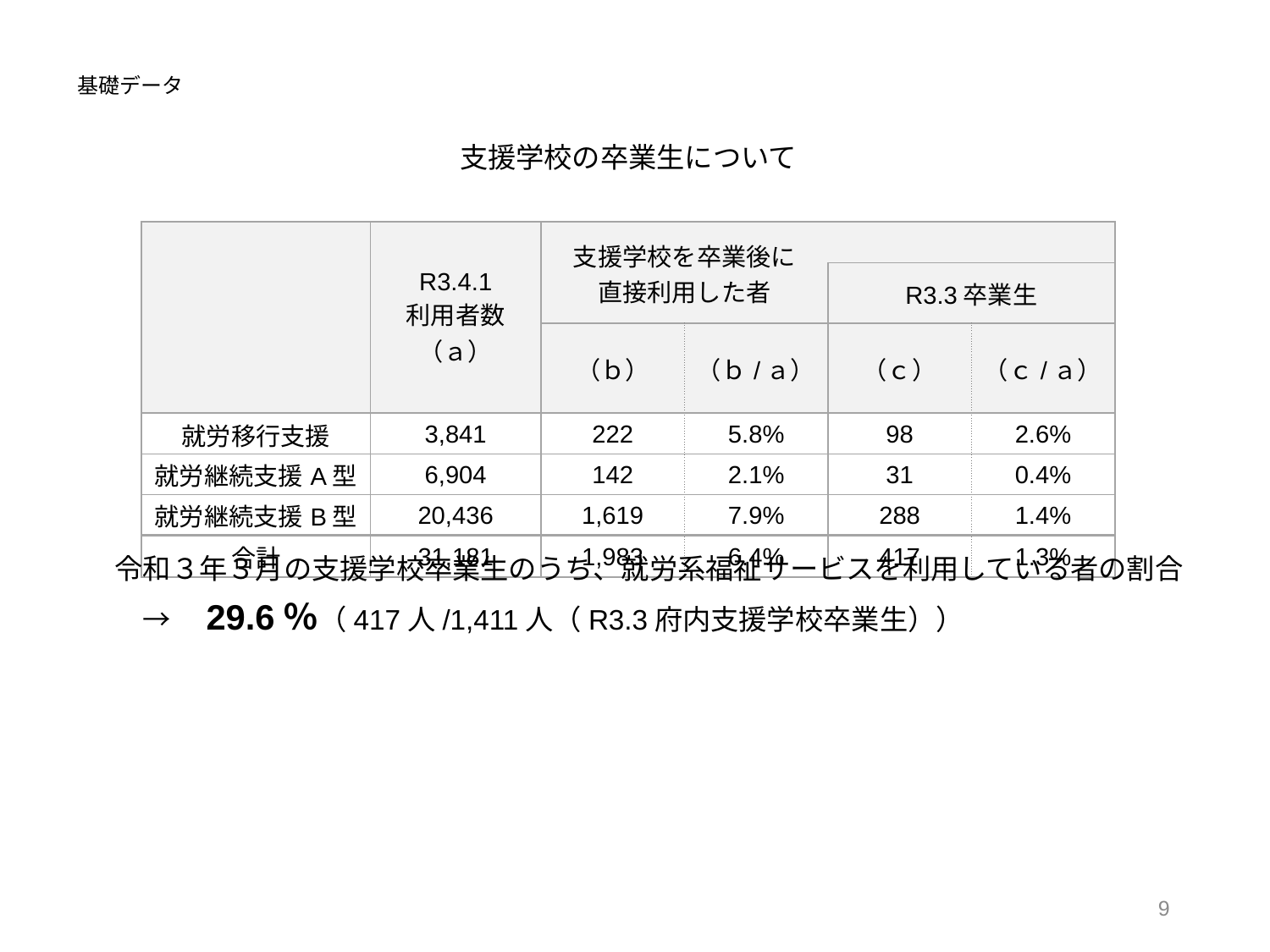

基礎データ
支援学校の卒業生について
|  | R3.4.1 利用者数 （ａ） | 支援学校を卒業後に 直接利用した者 |  |  |  |
| --- | --- | --- | --- | --- | --- |
|  |  |  |  | R3.3卒業生 |  |
|  |  | （ｂ） | （ｂ/ａ） | （ｃ） | （ｃ/ａ） |
| 就労移行支援 | 3,841 | 222 | 5.8% | 98 | 2.6% |
| 就労継続支援A型 | 6,904 | 142 | 2.1% | 31 | 0.4% |
| 就労継続支援B型 | 20,436 | 1,619 | 7.9% | 288 | 1.4% |
| 合計 | 31,181 | 1,983 | 6.4% | 417 | 1.3% |
令和３年３月の支援学校卒業生のうち、就労系福祉サービスを利用している者の割合

　→　29.6％（417人/1,411人（R3.3府内支援学校卒業生））
9